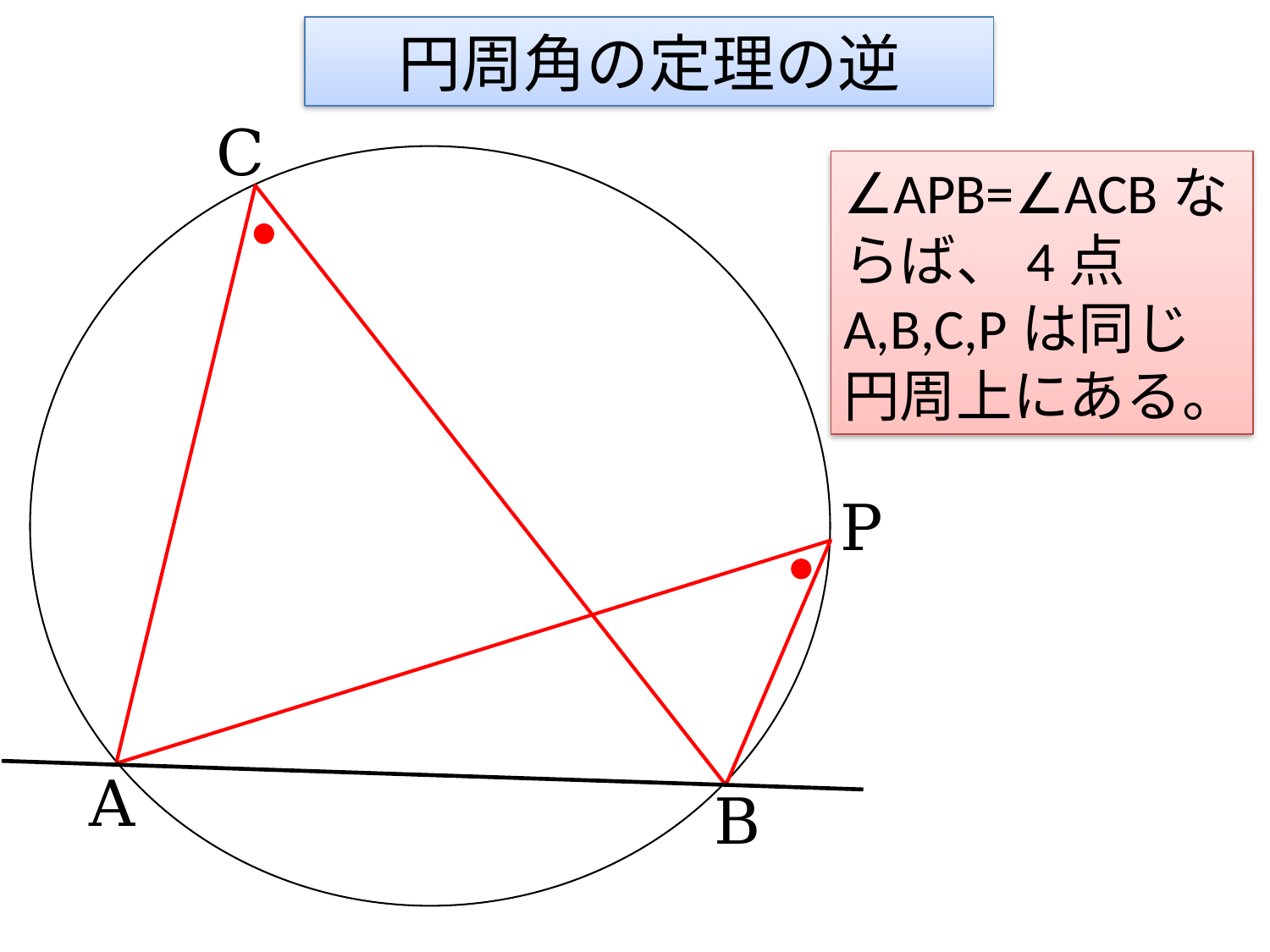

# 円周角の定理の逆
C

∠APB=∠ACBならば、4点A,B,C,Pは同じ円周上にある。

P

A
B